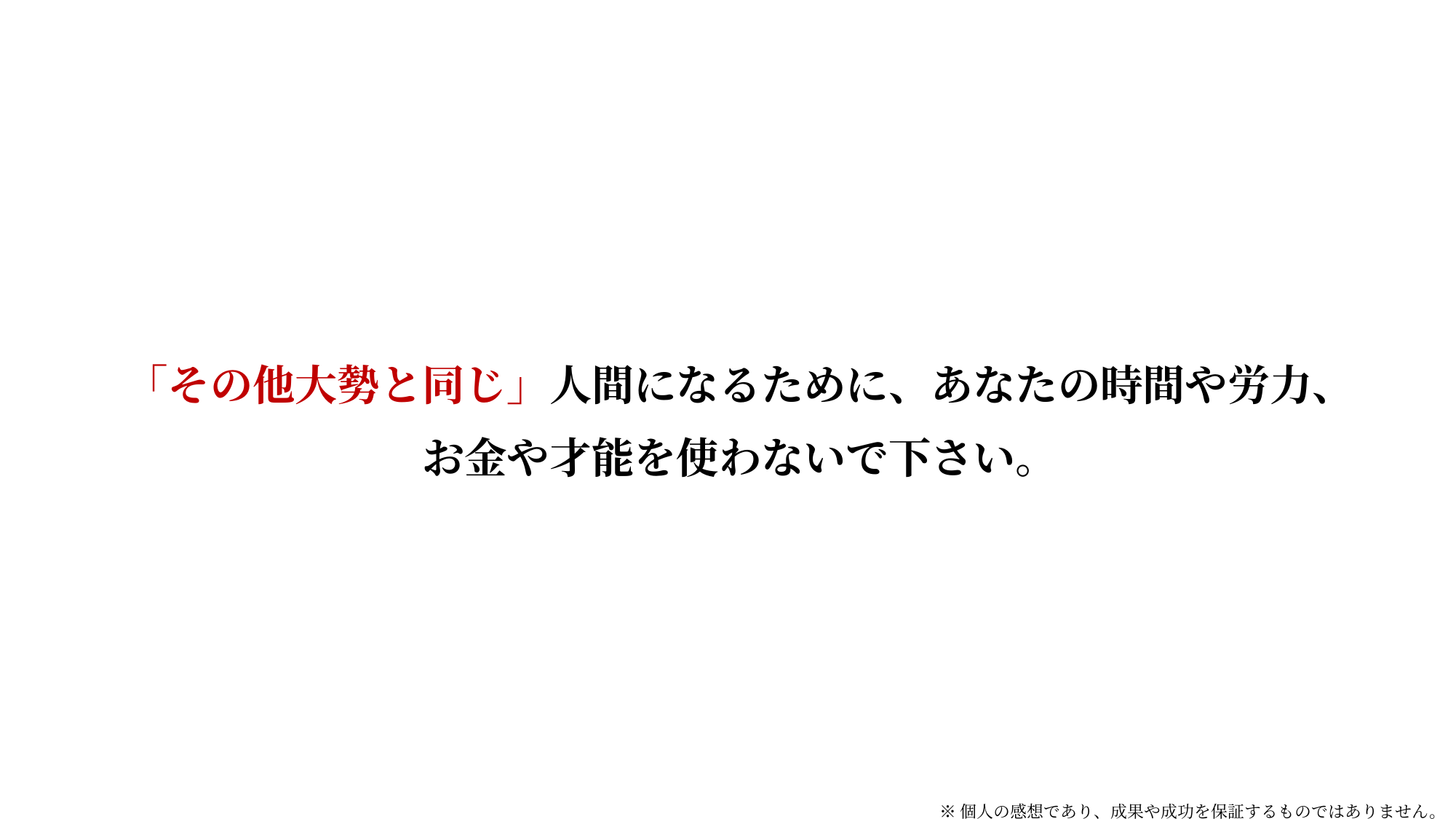

「その他大勢と同じ」人間になるために、あなたの時間や労力、
お金や才能を使わないで下さい。
※個人の感想であり、成果や成功を保証するものではありません。